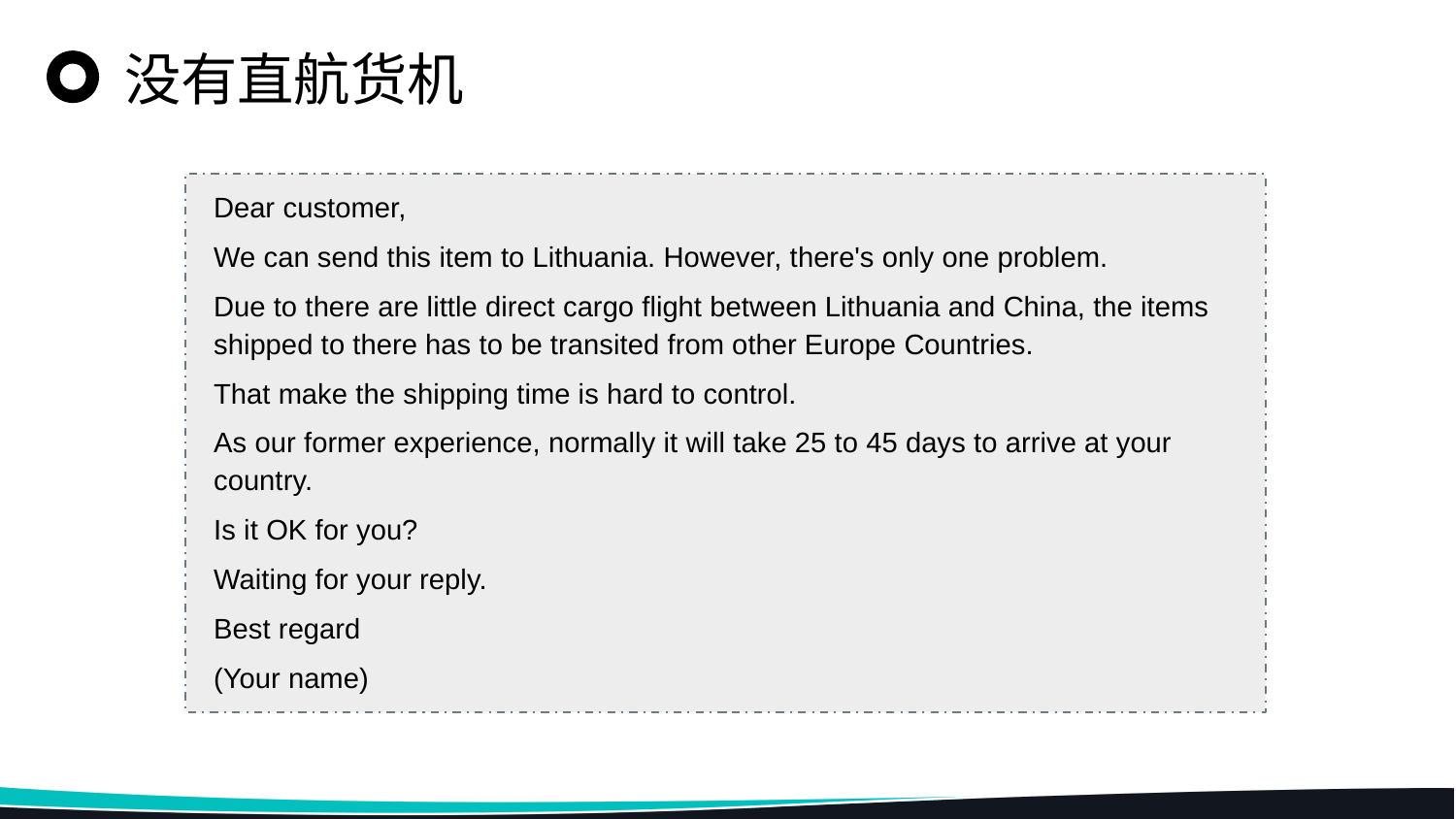

没有直航货机

Dear customer,
We can send this item to Lithuania. However, there's only one problem.
Due to there are little direct cargo flight between Lithuania and China, the items shipped to there has to be transited from other Europe Countries.
That make the shipping time is hard to control.
As our former experience, normally it will take 25 to 45 days to arrive at your country.
Is it OK for you?
Waiting for your reply.
Best regard
(Your name)